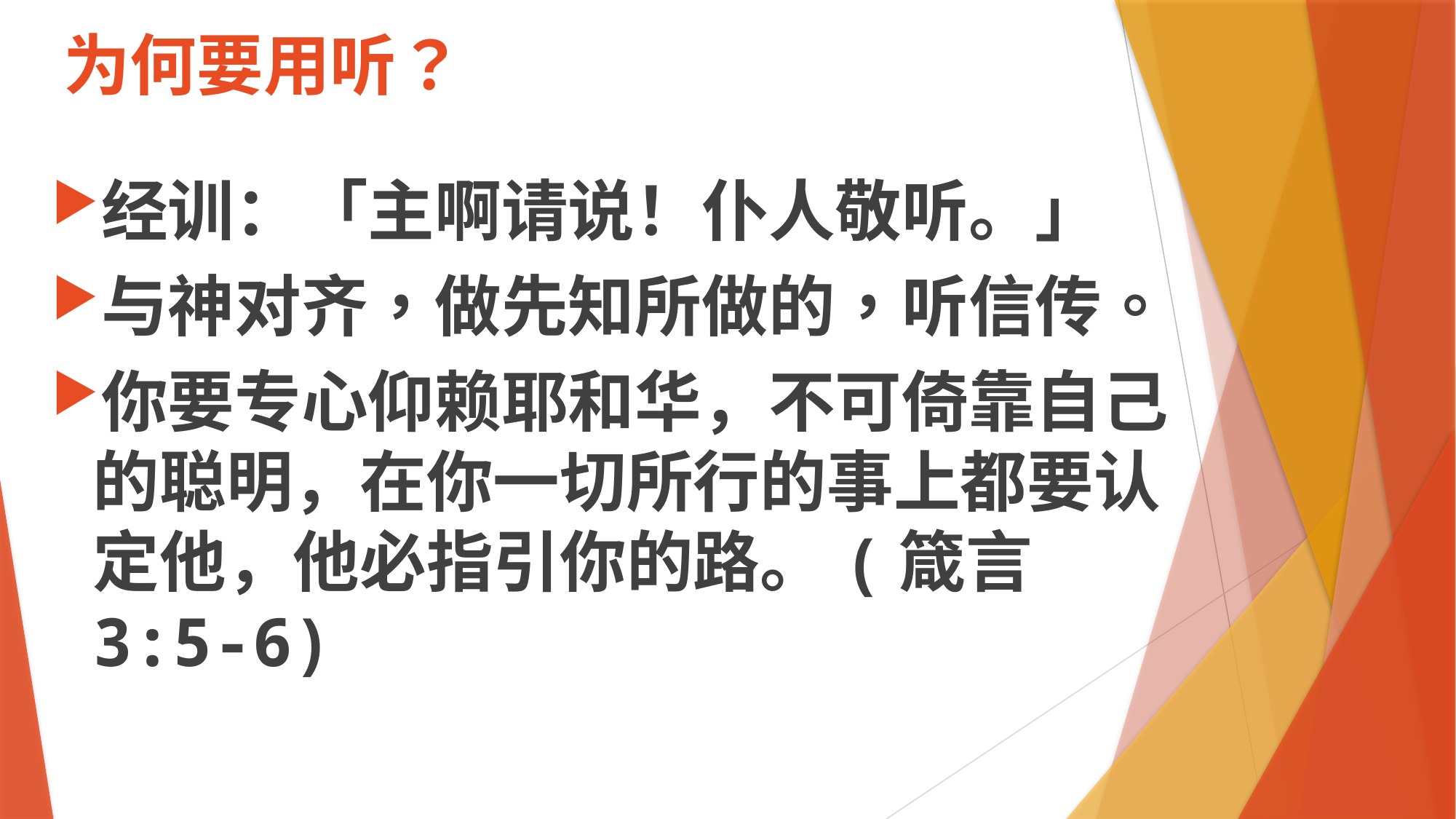

# 为何要用听？
经训：「主啊请说！仆人敬听。」
与神对齐，做先知所做的，听信传。
你要专心仰赖耶和华，不可倚靠自己的聪明，在你一切所行的事上都要认定他，他必指引你的路。(箴言3:5-6)